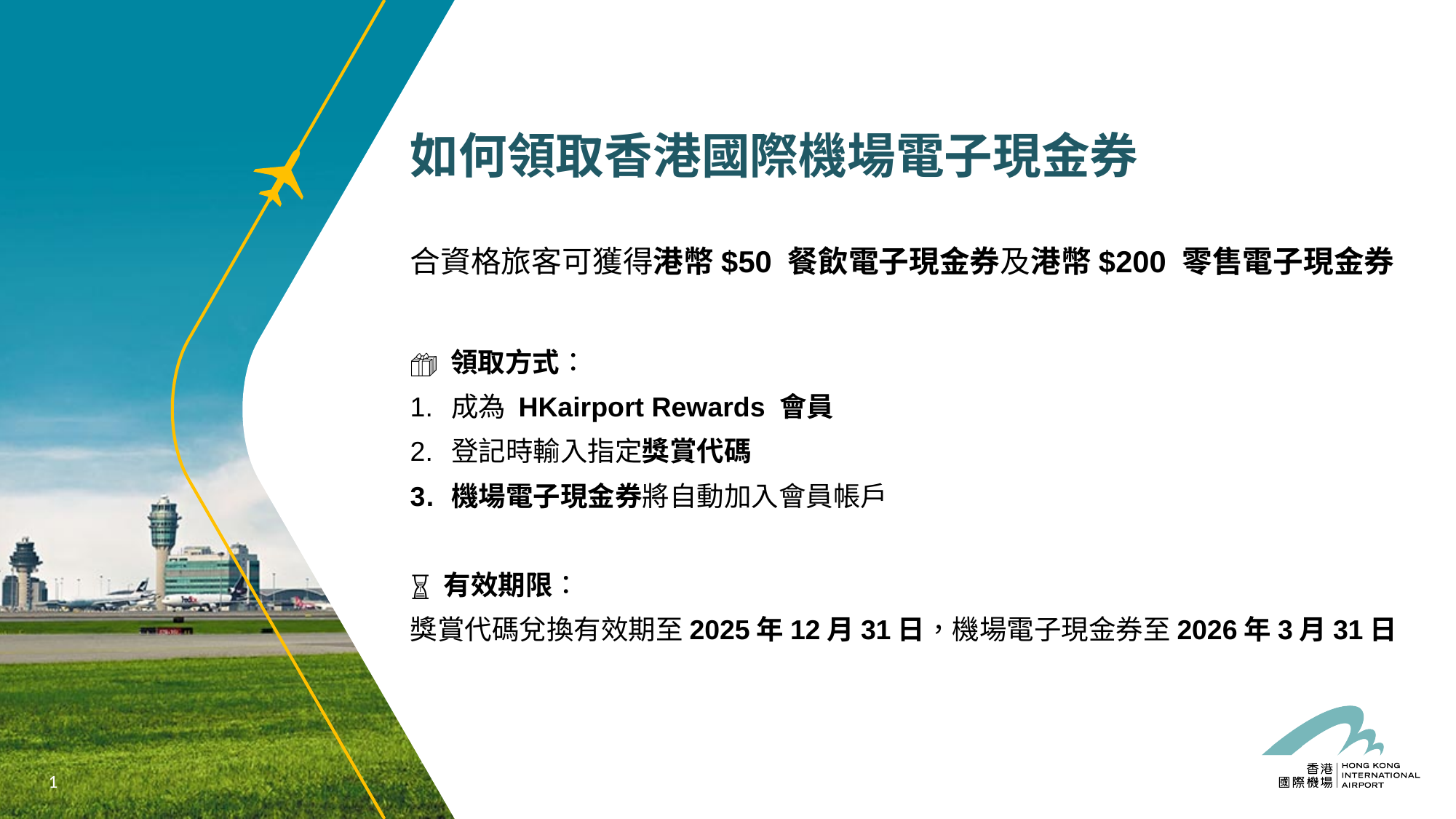

如何領取香港國際機場電子現金券
合資格旅客可獲得港幣$50 餐飲電子現金券及港幣$200 零售電子現金券

🎁 領取方式：
成為 HKairport Rewards 會員
登記時輸入指定獎賞代碼
機場電子現金券將自動加入會員帳戶

⏳ 有效期限：
獎賞代碼兌換有效期至2025年12月31日，機場電子現金券至2026年3月31日
1